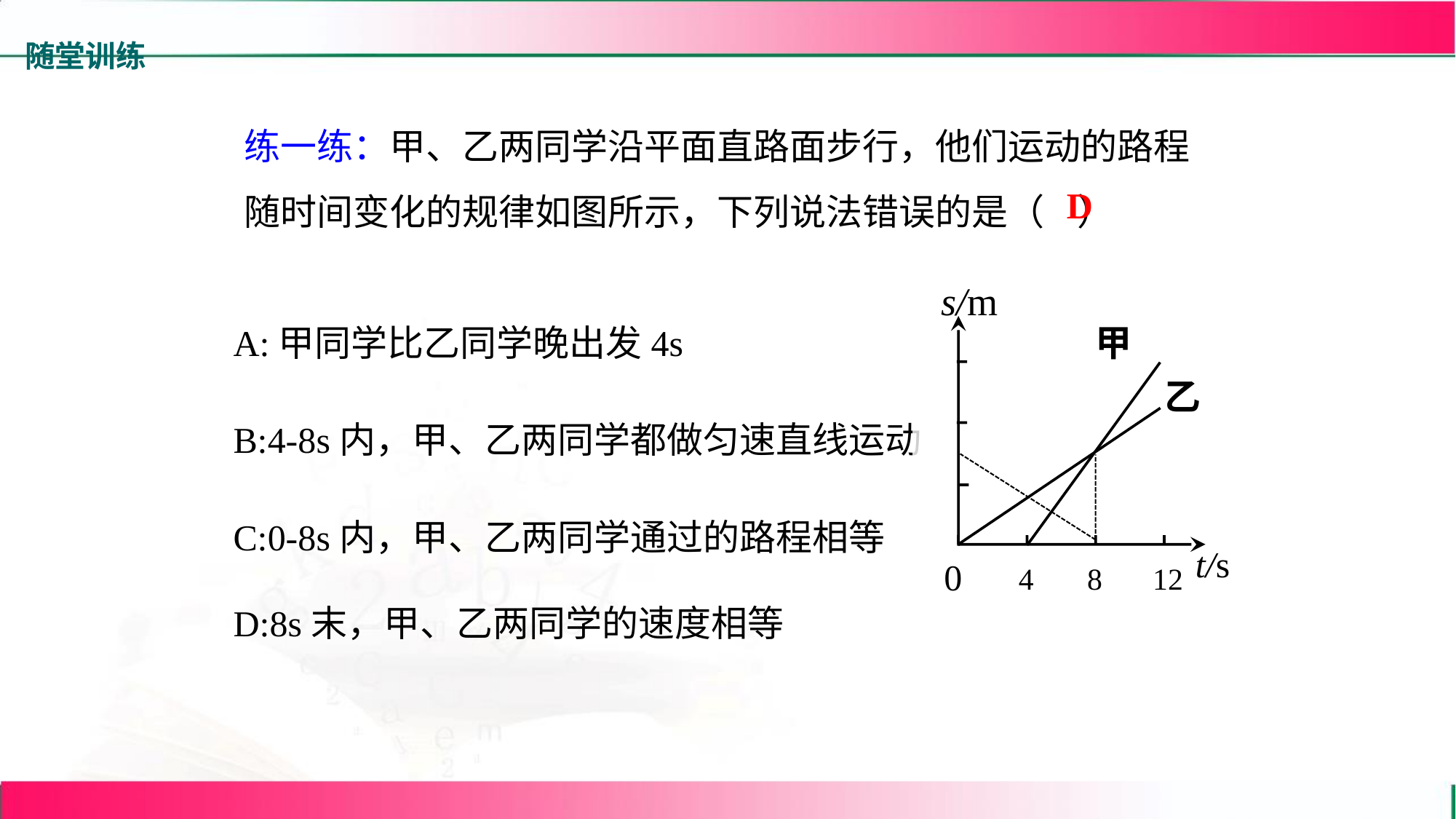

随堂训练
练一练：甲、乙两同学沿平面直路面步行，他们运动的路程随时间变化的规律如图所示，下列说法错误的是（    ）
D
s/m

甲

乙

t/s

0
4
8
12
A:甲同学比乙同学晚出发4s
B:4-8s内，甲、乙两同学都做匀速直线运动
C:0-8s内，甲、乙两同学通过的路程相等
D:8s末，甲、乙两同学的速度相等